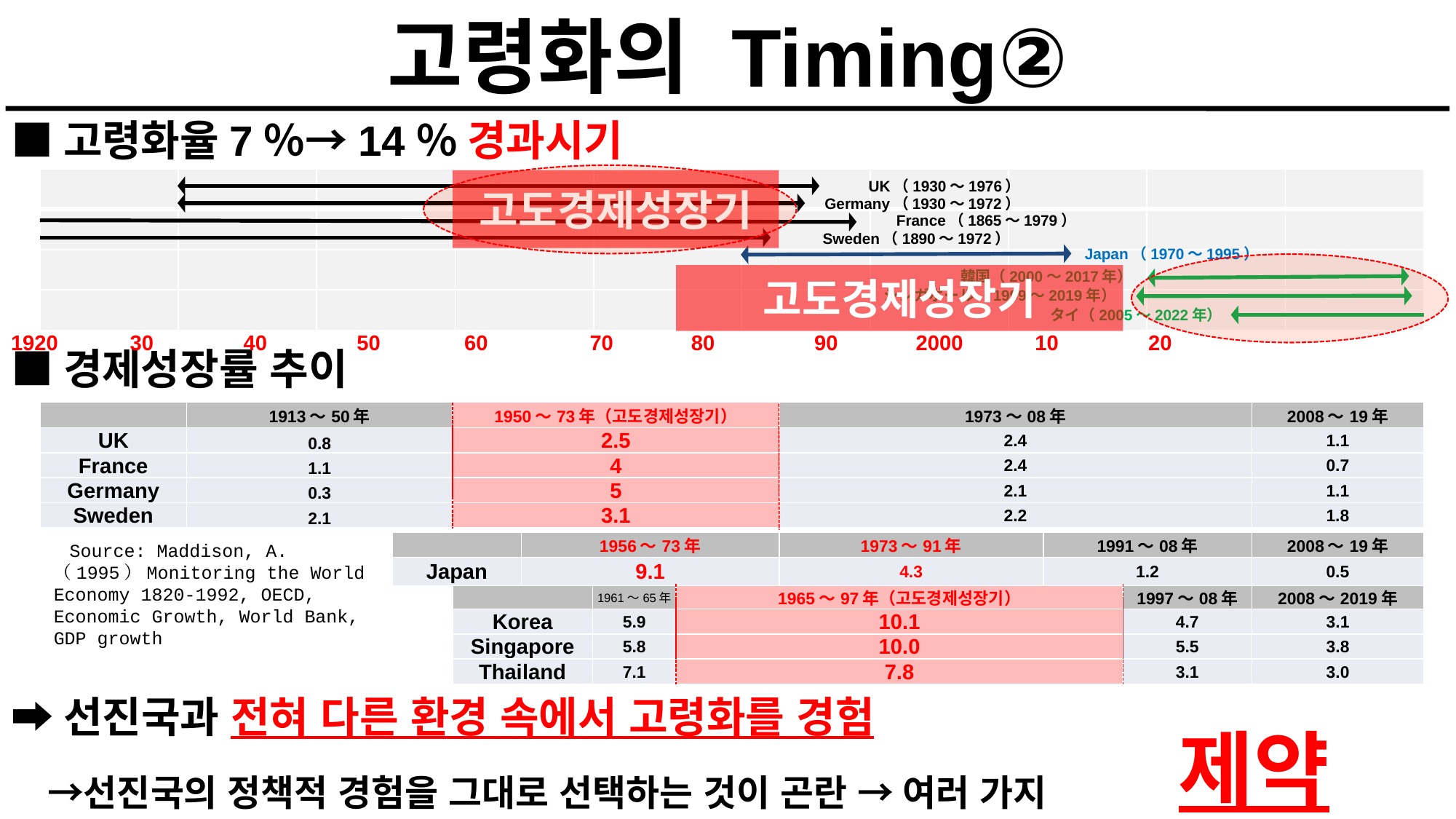

고령화의 Timing②
■고령화율7％→14％ 경과시기

■경제성장률 추이

|  |  |  |  |  |  |  |  |  |  |
| --- | --- | --- | --- | --- | --- | --- | --- | --- | --- |
|  |  |  |  |  |  |  |  |  |  |
|  |  |  |  |  |  |  |  |  |  |
|  |  |  |  |  |  |  |  |  |  |
UK（1930～1976）
고도경제성장기
Germany（1930～1972）
France（1865～1979）
Sweden（1890～1972）
Japan（1970～1995）

韓国（2000～2017年）
고도경제성장기
シンガポール（1999～2019年）
タイ（2005～2022年）
1920            30               40               50              60                 70             80       　     90             2000            10               20
|  | 1913～50年 | 1950～73年（고도경제성장기） | 1973～08年 | 2008～19年 |
| --- | --- | --- | --- | --- |
| UK | 0.8 | 2.5 | 2.4 | 1.1 |
| France | 1.1 | 4 | 2.4 | 0.7 |
| Germany | 0.3 | 5 | 2.1 | 1.1 |
| Sweden | 2.1 | 3.1 | 2.2 | 1.8 |
|  | 1956～73年 | 1973～91年 | 1991～08年 | 2008～19年 |
| --- | --- | --- | --- | --- |
| Japan | 9.1 | 4.3 | 1.2 | 0.5 |
Source: Maddison, A.（1995）Monitoring the World Economy 1820-1992, OECD, Economic Growth, World Bank, GDP growth
|  | 1961～65年 | 1965～97年（고도경제성장기） | 1997～08年 | 2008～2019年 |
| --- | --- | --- | --- | --- |
| Korea | 5.9 | 10.1 | 4.7 | 3.1 |
| Singapore | 5.8 | 10.0 | 5.5 | 3.8 |
| Thailand | 7.1 | 7.8 | 3.1 | 3.0 |
➡선진국과 전혀 다른 환경 속에서 고령화를 경험
　→선진국의 정책적 경험을 그대로 선택하는 것이 곤란 → 여러 가지 제약
제약